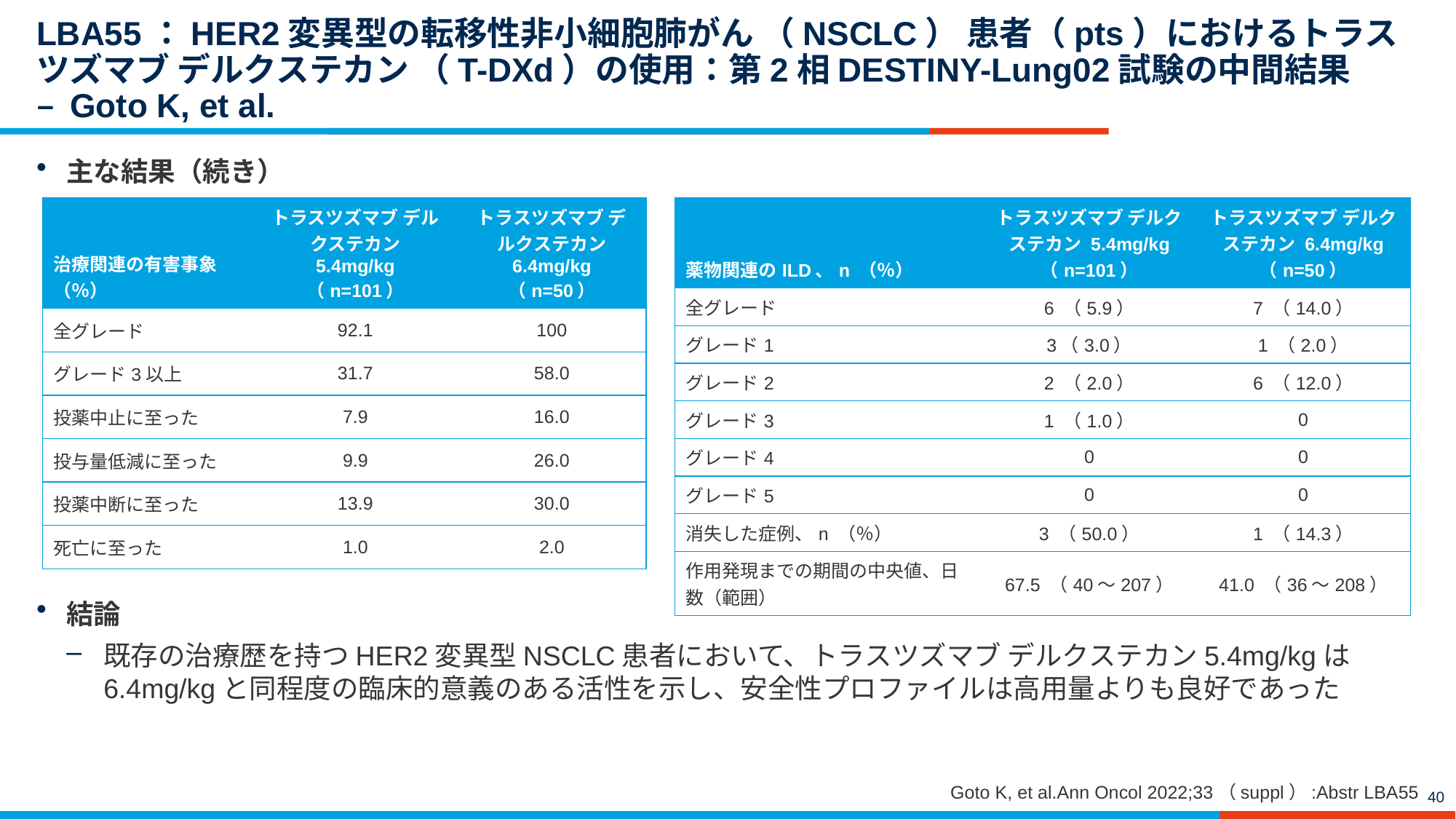

# LBA55：HER2変異型の転移性非小細胞肺がん （NSCLC） 患者（pts）におけるトラスツズマブ デルクステカン （T-DXd）の使用：第2相DESTINY-Lung02試験の中間結果 – Goto K, et al.
主な結果（続き）
結論
既存の治療歴を持つHER2変異型NSCLC患者において、トラスツズマブ デルクステカン5.4mg/kgは6.4mg/kgと同程度の臨床的意義のある活性を示し、安全性プロファイルは高用量よりも良好であった
| 治療関連の有害事象（％） | トラスツズマブ デルクステカン 5.4mg/kg （n=101） | トラスツズマブ デルクステカン 6.4mg/kg （n=50） |
| --- | --- | --- |
| 全グレード | 92.1 | 100 |
| グレード3以上 | 31.7 | 58.0 |
| 投薬中止に至った | 7.9 | 16.0 |
| 投与量低減に至った | 9.9 | 26.0 |
| 投薬中断に至った | 13.9 | 30.0 |
| 死亡に至った | 1.0 | 2.0 |
| 薬物関連のILD、n （％） | トラスツズマブ デルクステカン 5.4mg/kg （n=101） | トラスツズマブ デルクステカン 6.4mg/kg （n=50） |
| --- | --- | --- |
| 全グレード | 6 （5.9） | 7 （14.0） |
| グレード1 | 3（3.0） | 1 （2.0） |
| グレード2 | 2 （2.0） | 6 （12.0） |
| グレード3 | 1 （1.0） | 0 |
| グレード4 | 0 | 0 |
| グレード5 | 0 | 0 |
| 消失した症例、n （％） | 3 （50.0） | 1 （14.3） |
| 作用発現までの期間の中央値、日数（範囲） | 67.5 （40～207） | 41.0 （36～208） |
Goto K, et al.Ann Oncol 2022;33（suppl）:Abstr LBA55